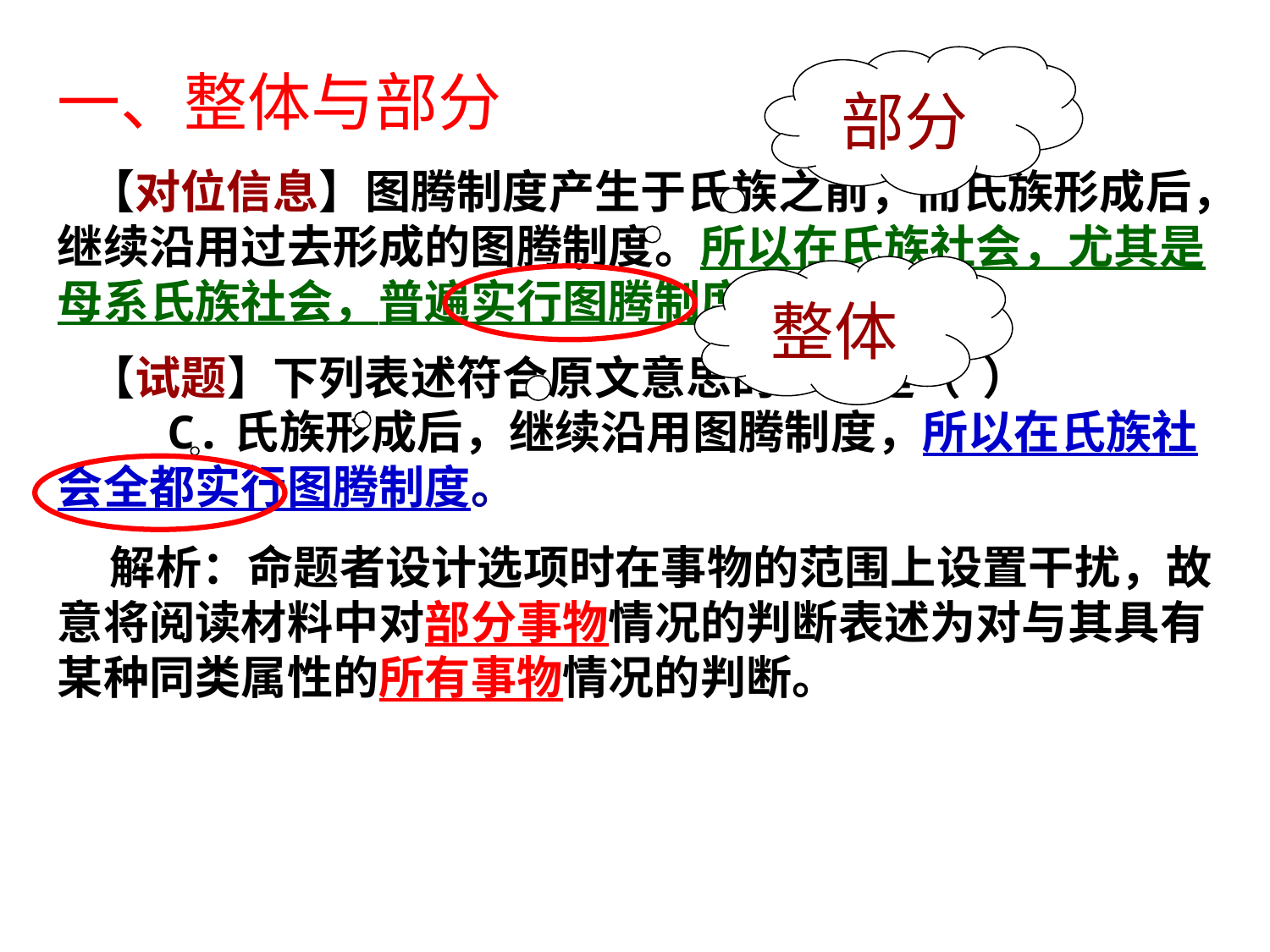

部分
一、整体与部分
  【对位信息】图腾制度产生于氏族之前，而氏族形成后，继续沿用过去形成的图腾制度。所以在氏族社会，尤其是母系氏族社会，普遍实行图腾制度。

  【试题】下列表述符合原文意思的一项是（  ）
    C.氏族形成后，继续沿用图腾制度，所以在氏族社会全都实行图腾制度。

    解析：命题者设计选项时在事物的范围上设置干扰，故意将阅读材料中对部分事物情况的判断表述为对与其具有某种同类属性的所有事物情况的判断。
整体